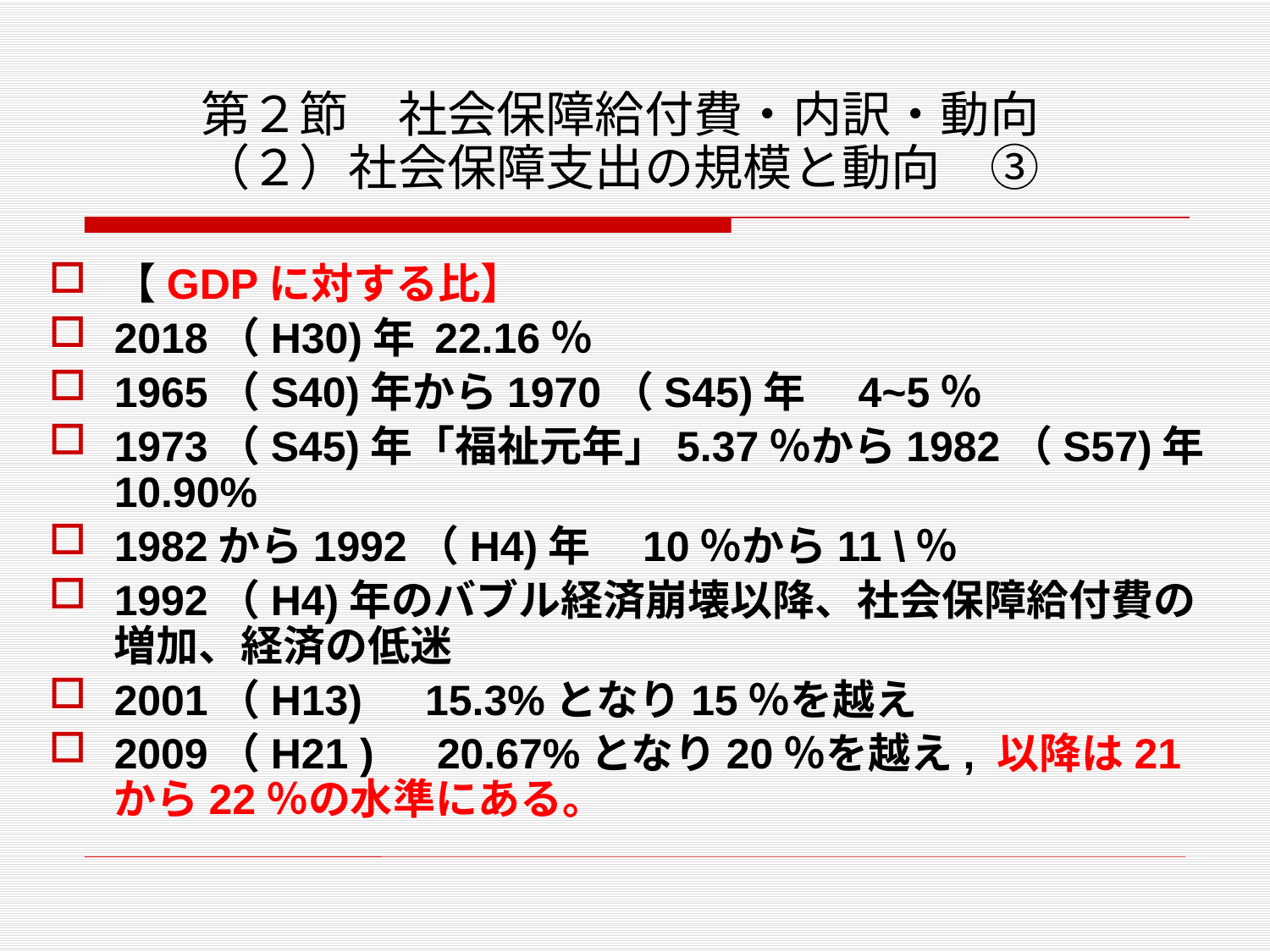

# 第２節　社会保障給付費・内訳・動向 （２）社会保障支出の規模と動向　③
【GDPに対する比】
2018（H30)年 22.16％
1965（S40)年から1970（S45)年　4~5％
1973（S45)年「福祉元年」5.37％から1982（S57)年 10.90%
1982から1992（H4)年　10％から11 \％
1992（H4)年のバブル経済崩壊以降、社会保障給付費の増加、経済の低迷
2001（H13)　15.3%となり15％を越え
2009（H21 )　20.67%となり20％を越え, 以降は21から22％の水準にある。